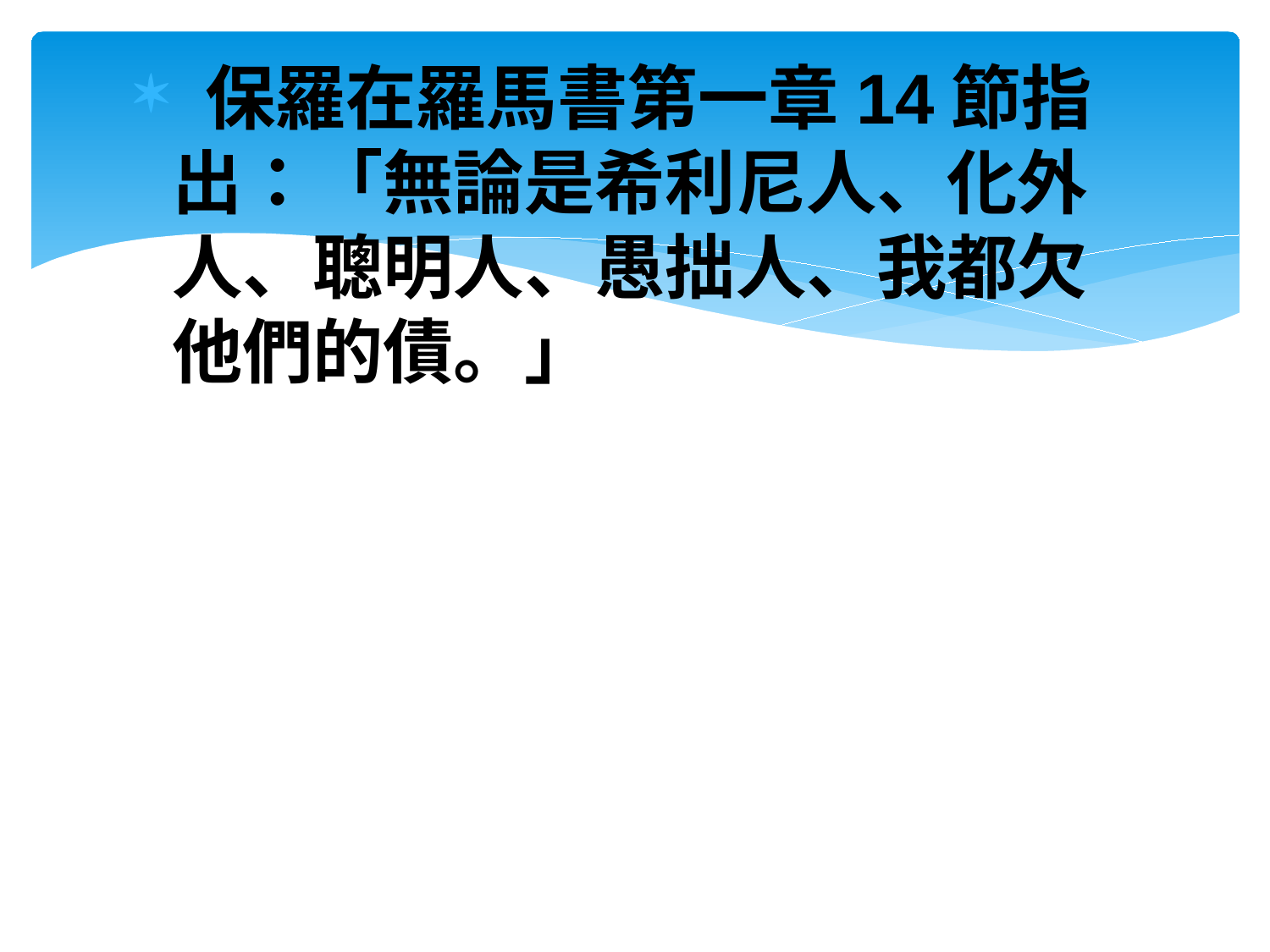

#
 保羅在羅馬書第一章14節指出：「無論是希利尼人、化外人、聰明人、愚拙人、我都欠他們的債。」